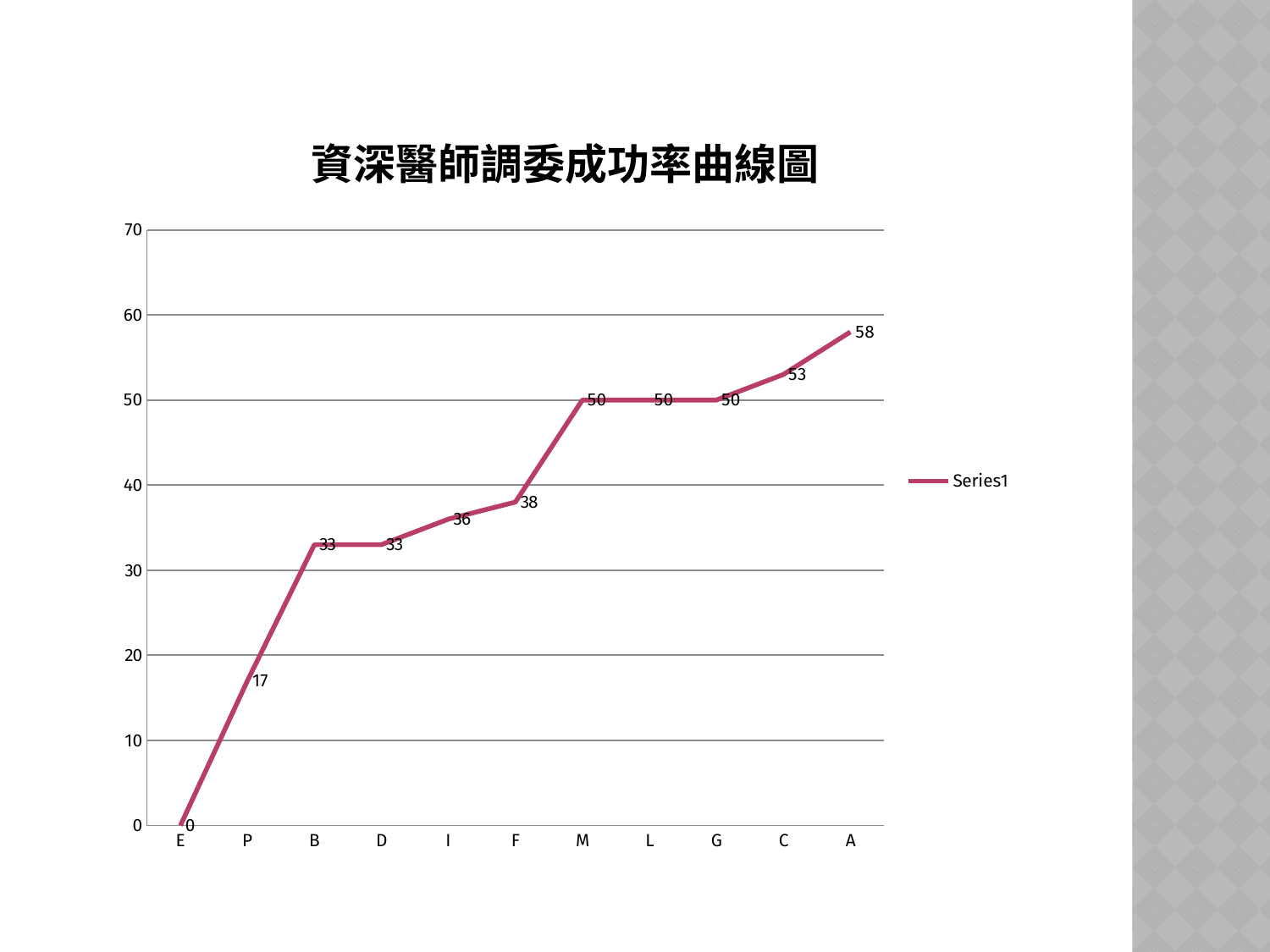

### Chart: 資深醫師調委成功率曲線圖

| Category |  |
|---|---|
| E | 0.0 |
| P | 17.0 |
| B | 33.0 |
| D | 33.0 |
| I | 36.0 |
| F | 38.0 |
| M | 50.0 |
| L | 50.0 |
| G | 50.0 |
| C | 53.0 |
| A | 58.0 |